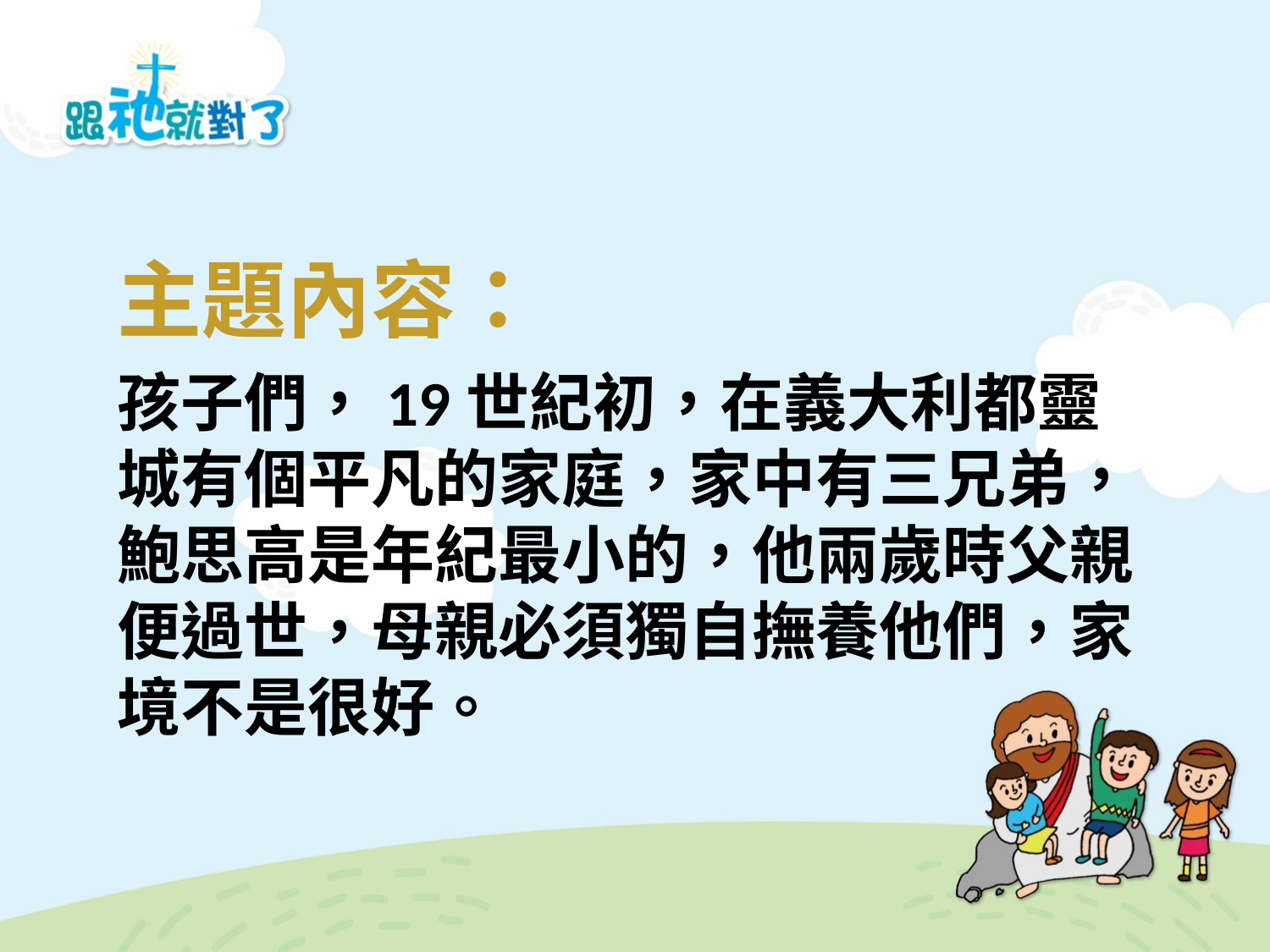

主題內容：
孩子們，19世紀初，在義大利都靈城有個平凡的家庭，家中有三兄弟，鮑思高是年紀最小的，他兩歲時父親便過世，母親必須獨自撫養他們，家境不是很好。